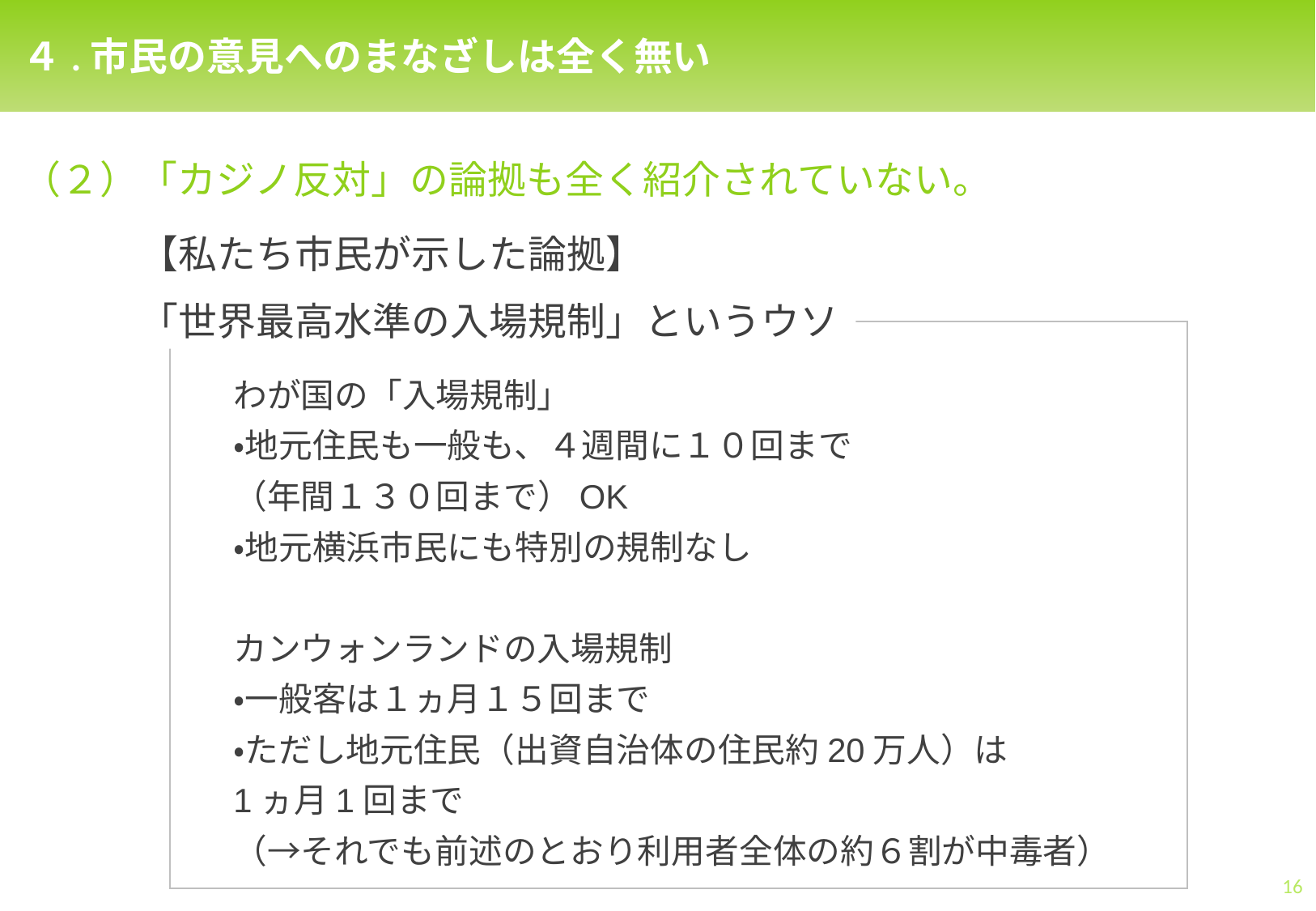

４.市民の意見へのまなざしは全く無い
（２）「カジノ反対」の論拠も全く紹介されていない。
【私たち市民が示した論拠】
「世界最高水準の入場規制」というウソ

わが国の「入場規制」
・地元住民も一般も、４週間に１０回まで
（年間１３０回まで）OK
・地元横浜市民にも特別の規制なし

カンウォンランドの入場規制
・一般客は１ヵ月１５回まで
・ただし地元住民（出資自治体の住民約20万人）は
1ヵ月1回まで
（→それでも前述のとおり利用者全体の約６割が中毒者）
16